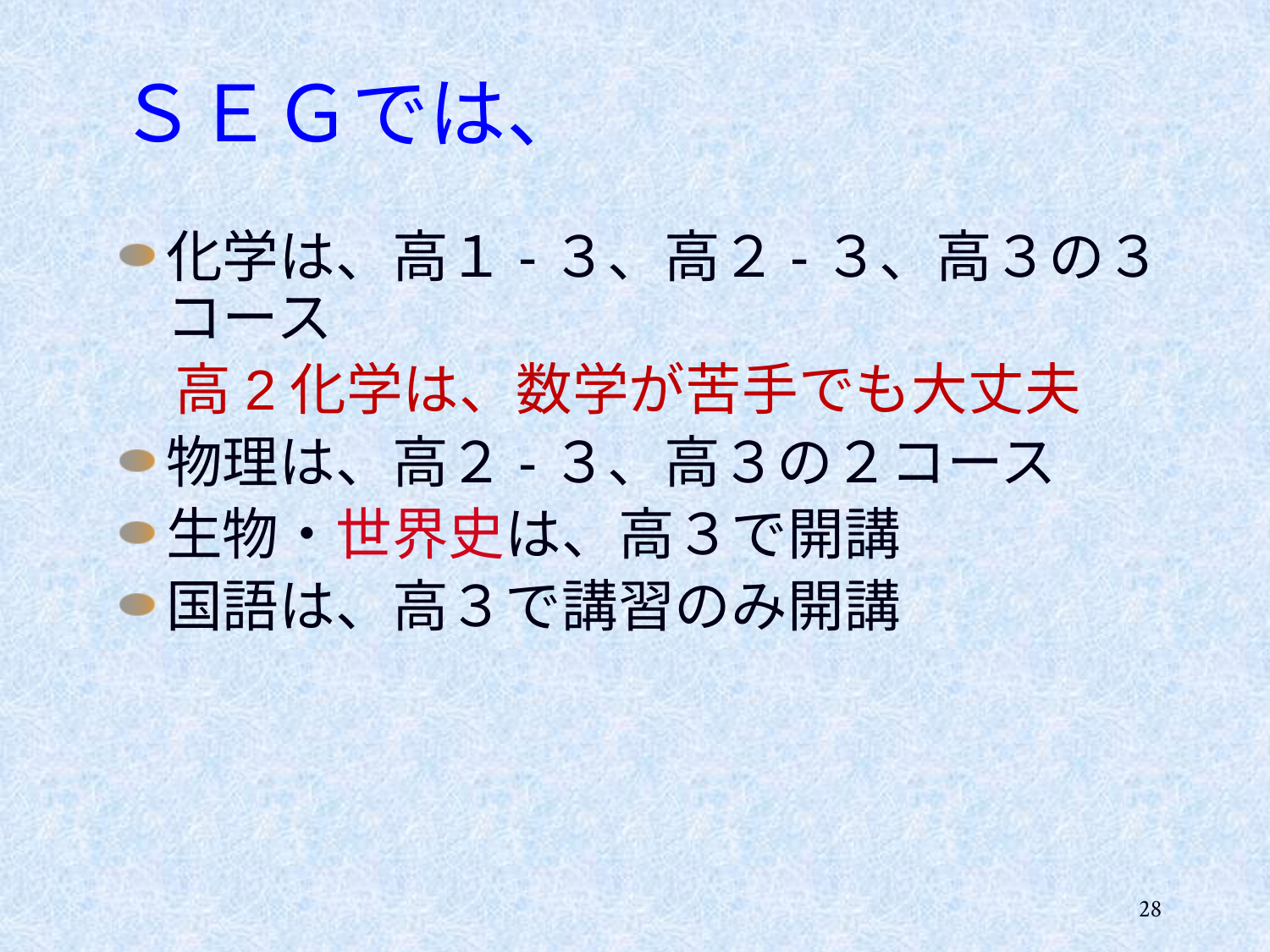

# ＳＥＧでは、
化学は、高１-３、高２-３、高３の３コース
　高2化学は、数学が苦手でも大丈夫
物理は、高２-３、高３の２コース
生物・世界史は、高３で開講
国語は、高３で講習のみ開講
28